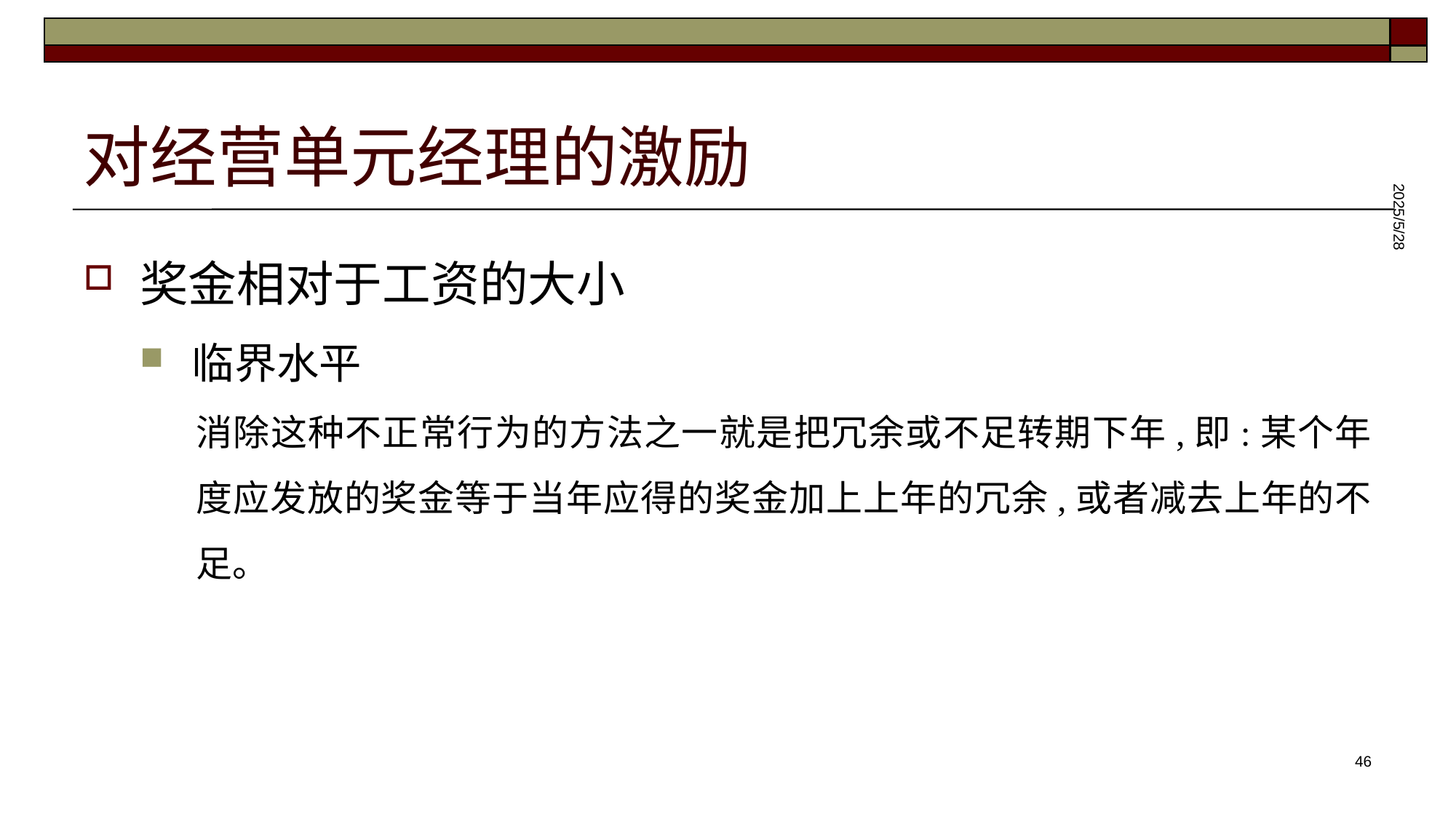

# 对经营单元经理的激励
2025/5/28
奖金相对于工资的大小
临界水平
消除这种不正常行为的方法之一就是把冗余或不足转期下年,即:某个年度应发放的奖金等于当年应得的奖金加上上年的冗余,或者减去上年的不足。

46